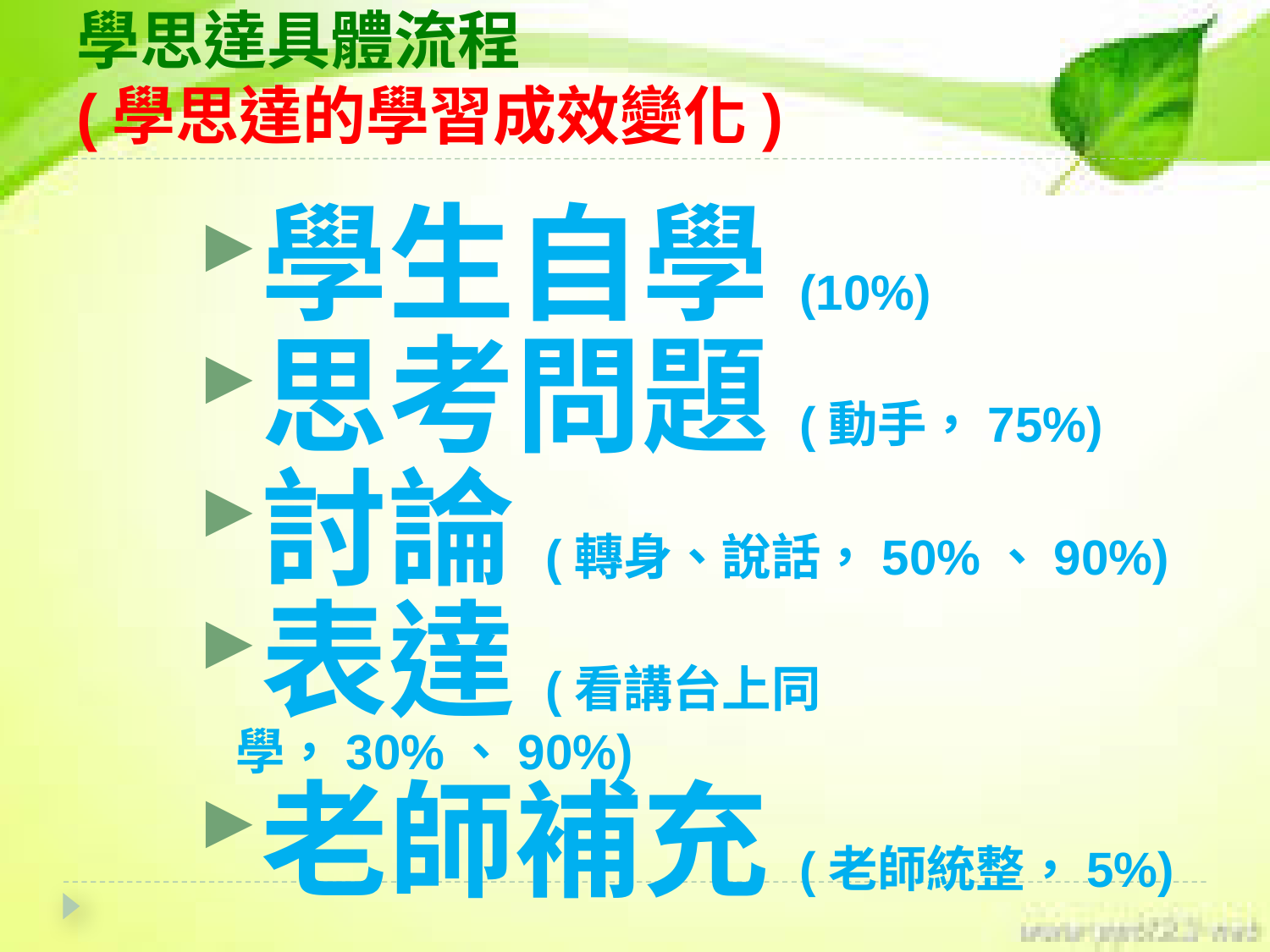

學思達具體流程
(學思達的學習成效變化)

學生自學(10%)
思考問題(動手，75%)
討論(轉身、說話，50%、90%)
表達(看講台上同學，30%、90%)
老師補充(老師統整，5%)